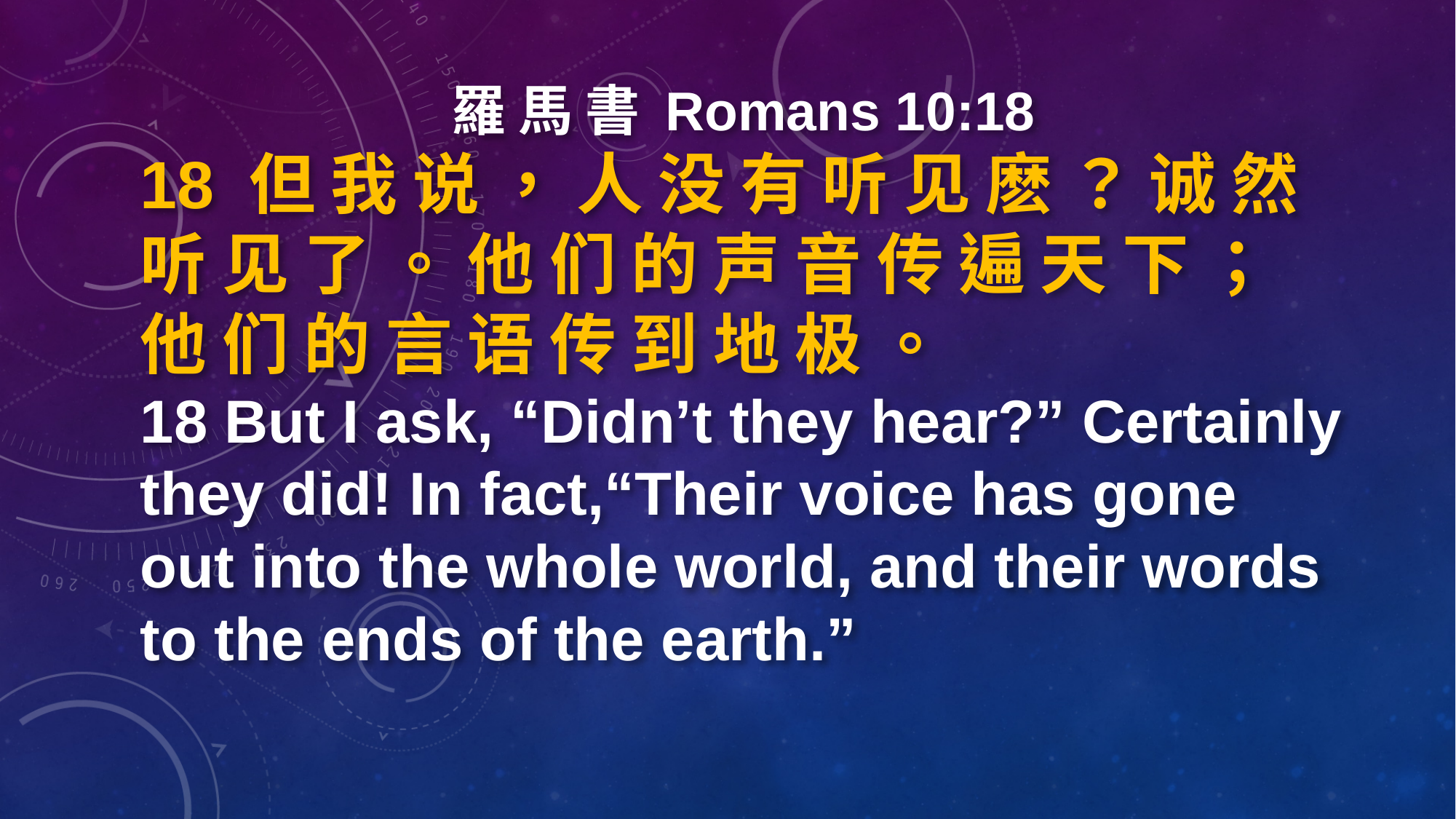

羅 馬 書 Romans 10:18
18 但 我 说 ， 人 没 有 听 见 麽 ？ 诚 然 听 见 了 。 他 们 的 声 音 传 遍 天 下 ； 他 们 的 言 语 传 到 地 极 。
18 But I ask, “Didn’t they hear?” Certainly they did! In fact,“Their voice has gone out into the whole world, and their words to the ends of the earth.”